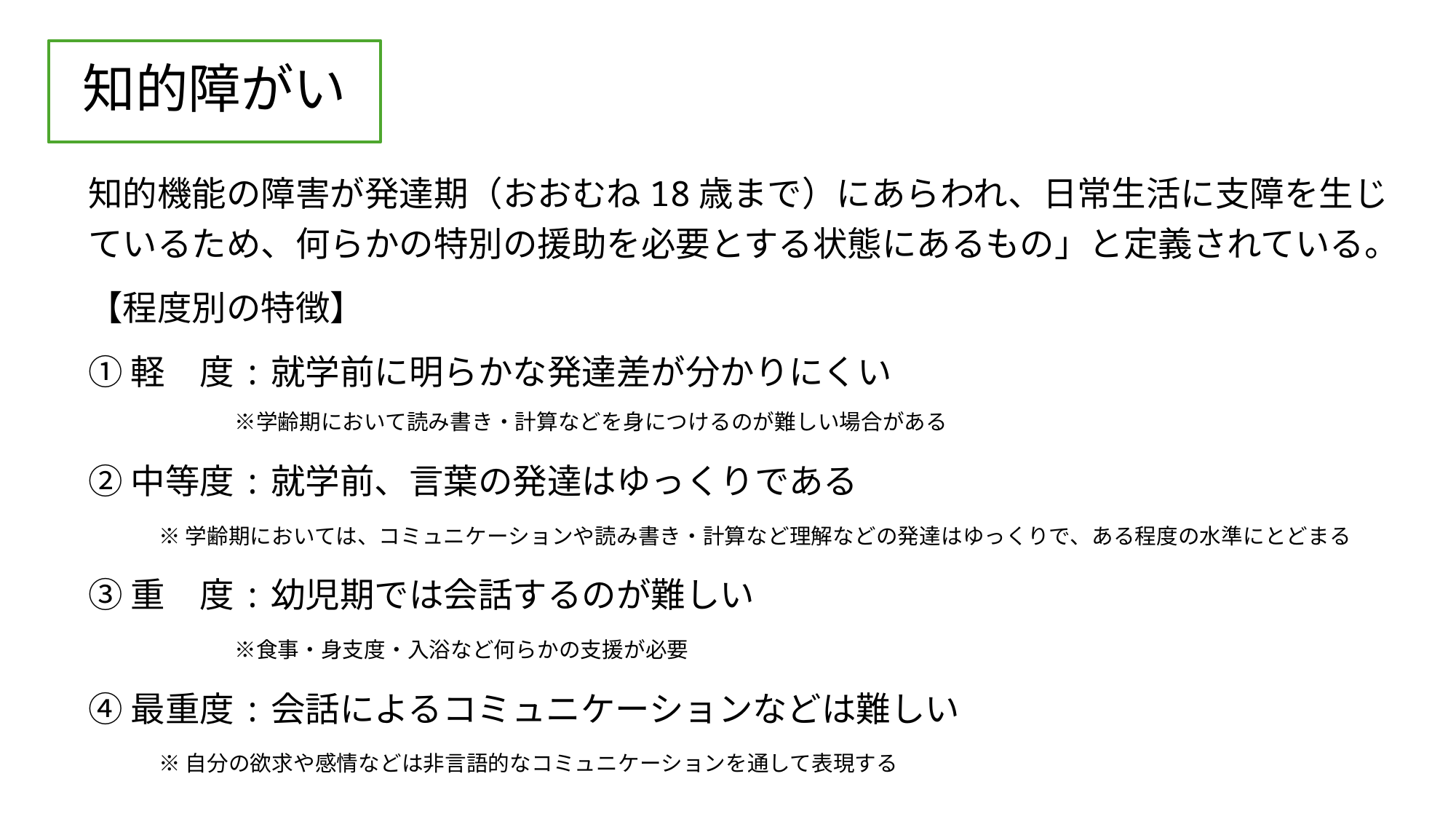

# 知的障がい
知的機能の障害が発達期（おおむね18歳まで）にあらわれ、日常生活に支障を生じているため、何らかの特別の援助を必要とする状態にあるもの」と定義されている。
【程度別の特徴】
①軽　度:就学前に明らかな発達差が分かりにくい
　　　　 ※学齢期において読み書き・計算などを身につけるのが難しい場合がある
②中等度:就学前、言葉の発達はゆっくりである
         ※学齢期においては、コミュニケーションや読み書き・計算など理解などの発達はゆっくりで、ある程度の水準にとどまる
③重　度:幼児期では会話するのが難しい
　　　　 ※食事・身支度・入浴など何らかの支援が必要
④最重度:会話によるコミュニケーションなどは難しい
         ※自分の欲求や感情などは非言語的なコミュニケーションを通して表現する